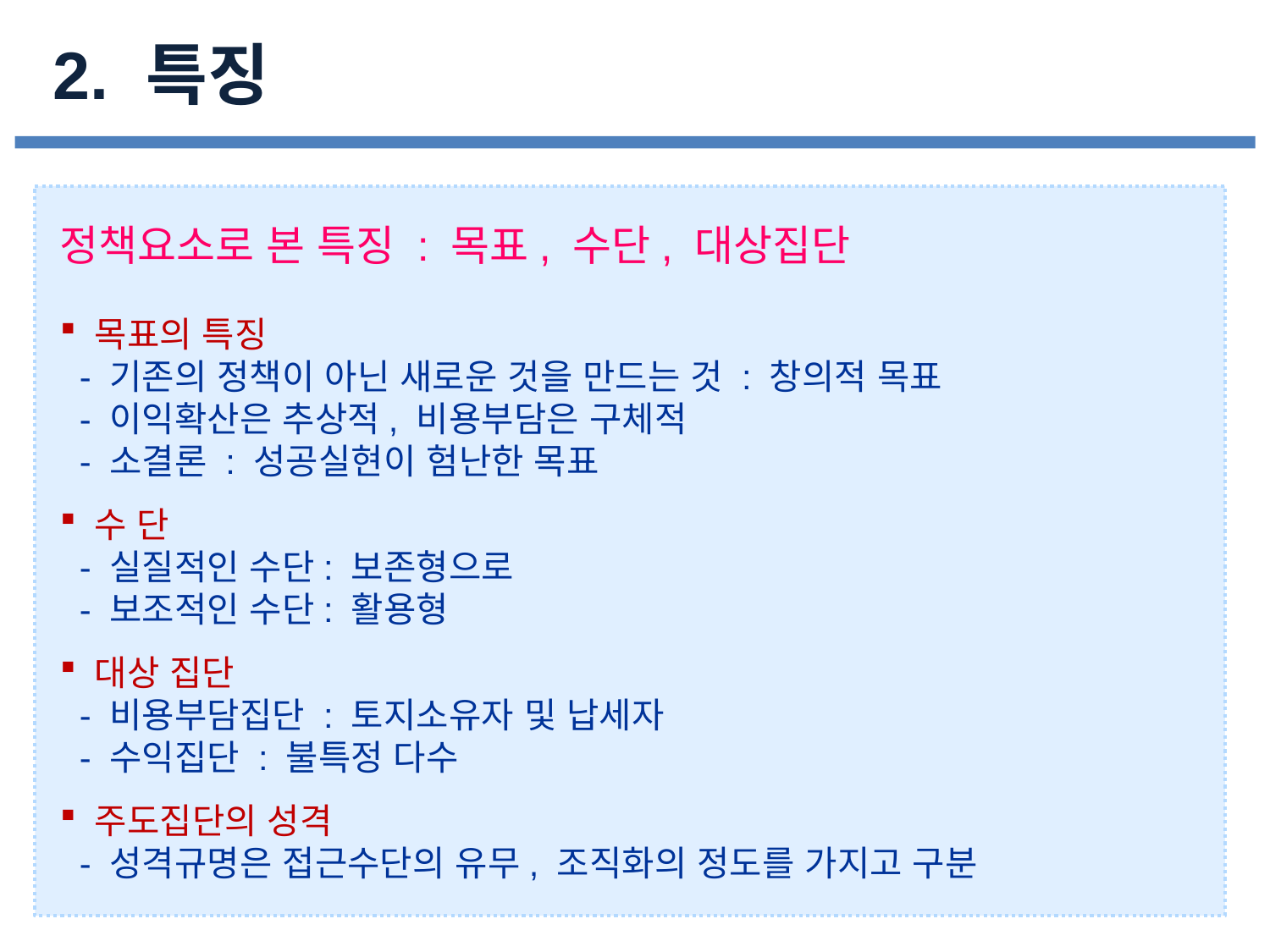

2. 특징

정책요소로 본 특징 : 목표, 수단, 대상집단
 목표의 특징
  - 기존의 정책이 아닌 새로운 것을 만드는 것 : 창의적 목표
  - 이익확산은 추상적, 비용부담은 구체적
  - 소결론 : 성공실현이 험난한 목표
 수 단
  - 실질적인 수단: 보존형으로
  - 보조적인 수단: 활용형
 대상 집단
  - 비용부담집단 : 토지소유자 및 납세자
  - 수익집단 : 불특정 다수
 주도집단의 성격
  - 성격규명은 접근수단의 유무, 조직화의 정도를 가지고 구분